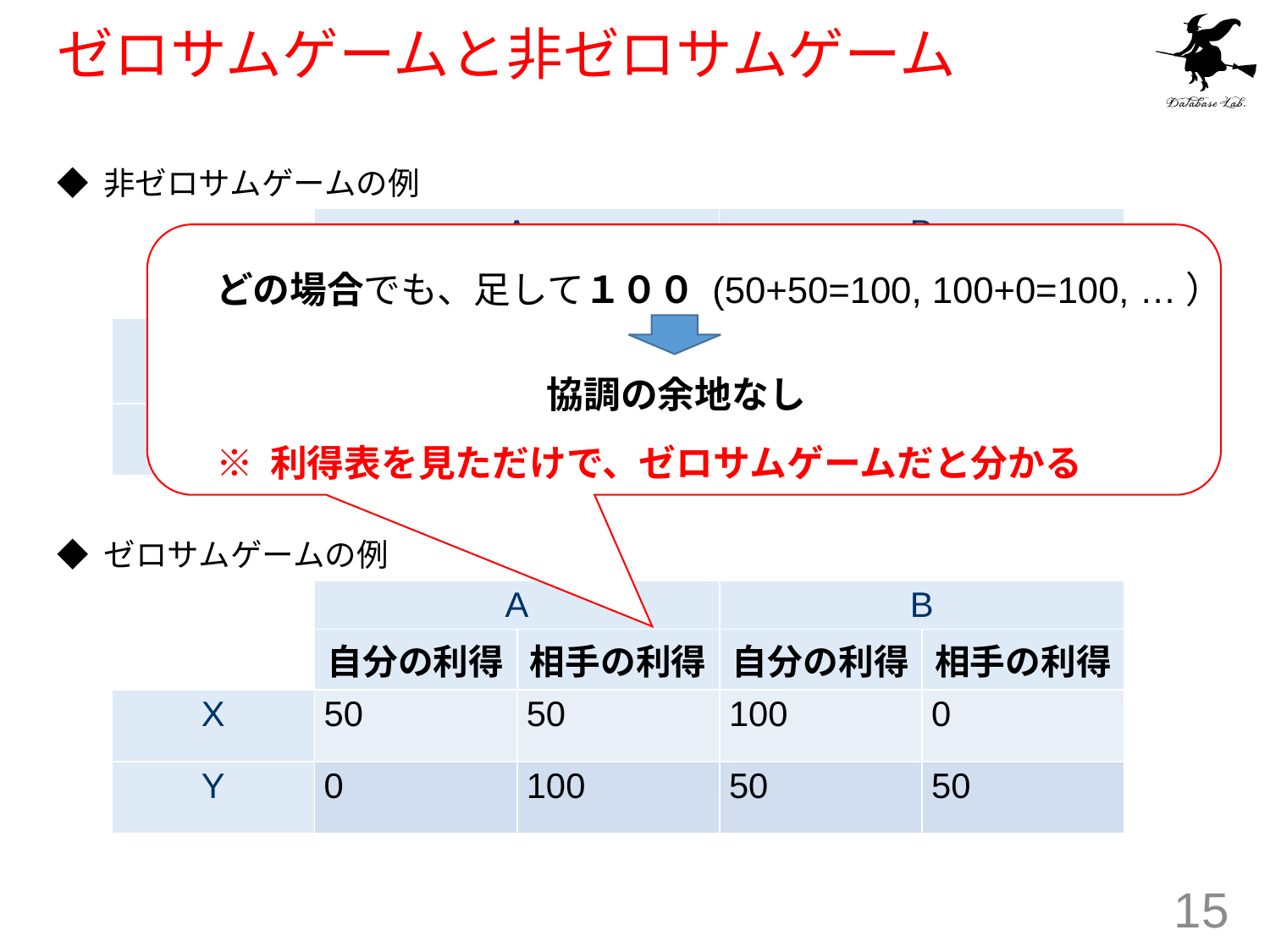

# ゼロサムゲームと非ゼロサムゲーム
◆ 非ゼロサムゲームの例
|  | A |  | B |  |
| --- | --- | --- | --- | --- |
|  | 自分の利得 | 相手の利得 | 自分の利得 | 相手の利得 |
| X | 20 | 25 | 14 | 40 |
| Y | 35 | 20 | 30 | 35 |

どの場合でも、足して１００ (50+50=100, 100+0=100, …）

協調の余地なし
※ 利得表を見ただけで、ゼロサムゲームだと分かる
◆ ゼロサムゲームの例
|  | A |  | B |  |
| --- | --- | --- | --- | --- |
|  | 自分の利得 | 相手の利得 | 自分の利得 | 相手の利得 |
| X | 50 | 50 | 100 | 0 |
| Y | 0 | 100 | 50 | 50 |
15